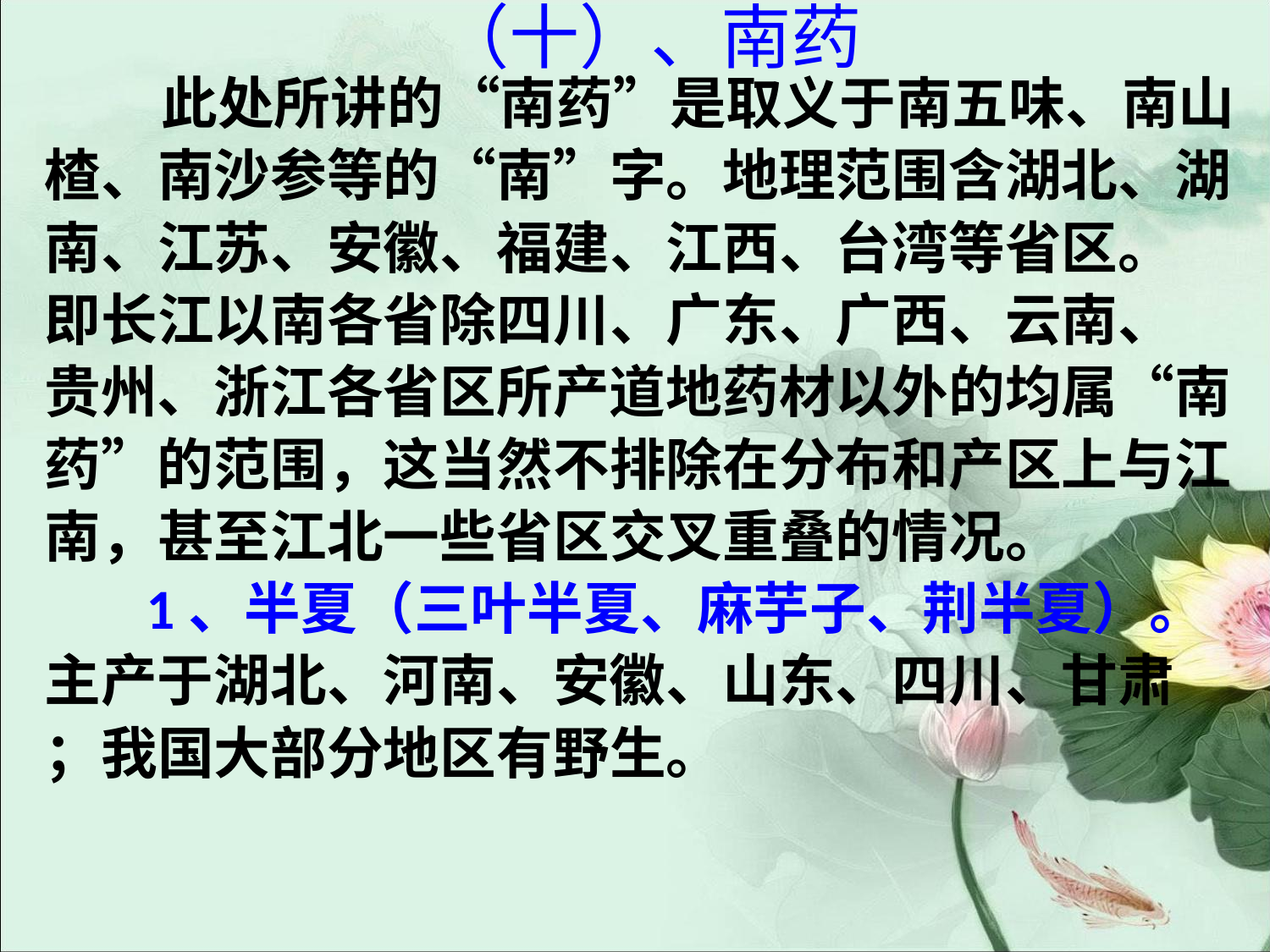

# （十）、南药
        此处所讲的“南药”是取义于南五味、南山
楂、南沙参等的“南”字。地理范围含湖北、湖
南、江苏、安徽、福建、江西、台湾等省区。
即长江以南各省除四川、广东、广西、云南、
贵州、浙江各省区所产道地药材以外的均属“南
药”的范围，这当然不排除在分布和产区上与江
南，甚至江北一些省区交叉重叠的情况。
        1、半夏（三叶半夏、麻芋子、荆半夏）。
主产于湖北、河南、安徽、山东、四川、甘肃
；我国大部分地区有野生。